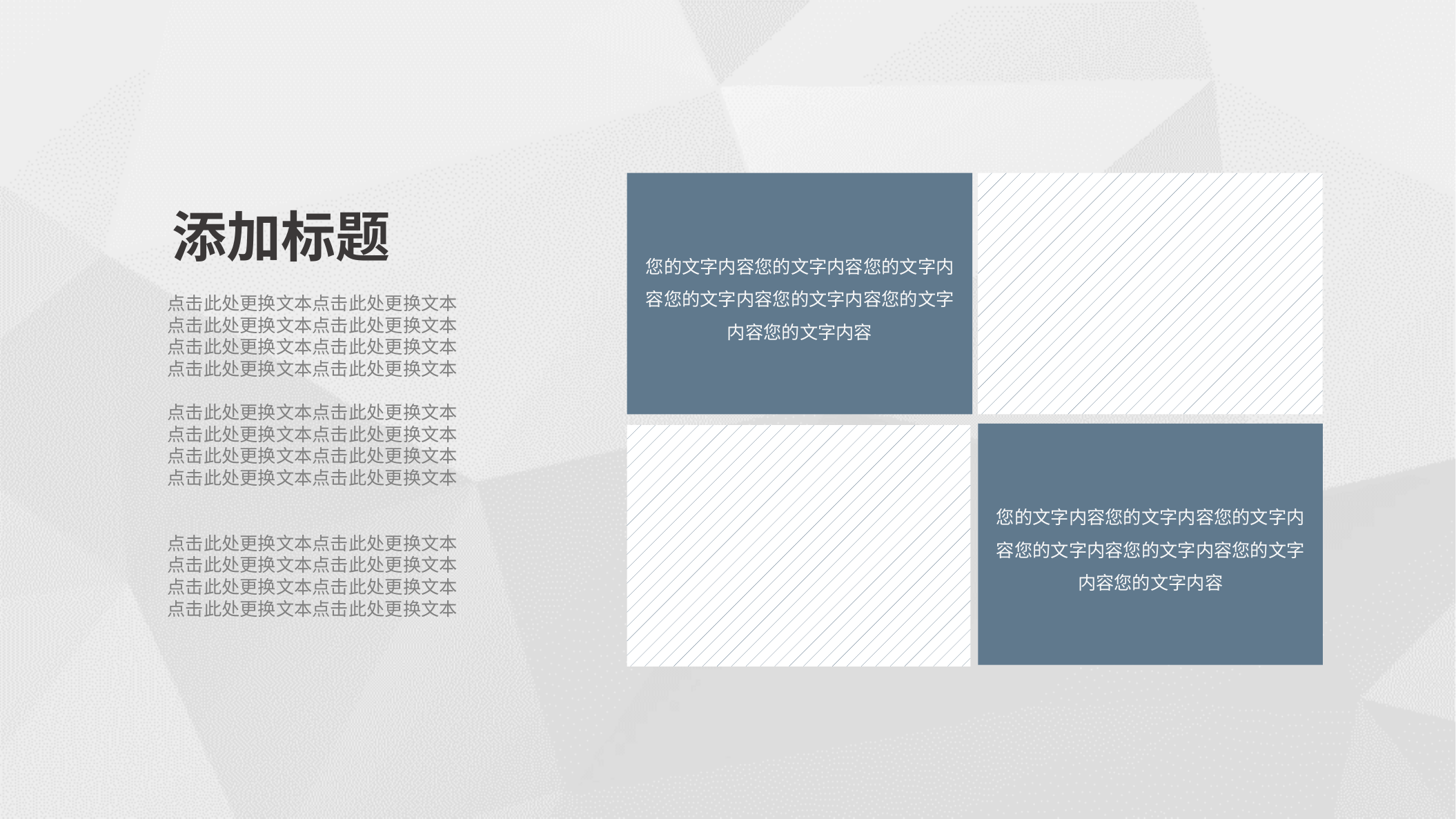

您的文字内容您的文字内容您的文字内容您的文字内容您的文字内容您的文字内容您的文字内容
您的文字内容您的文字内容您的文字内容您的文字内容您的文字内容您的文字内容您的文字内容

添加标题
点击此处更换文本点击此处更换文本
点击此处更换文本点击此处更换文本
点击此处更换文本点击此处更换文本
点击此处更换文本点击此处更换文本

点击此处更换文本点击此处更换文本
点击此处更换文本点击此处更换文本
点击此处更换文本点击此处更换文本
点击此处更换文本点击此处更换文本

点击此处更换文本点击此处更换文本
点击此处更换文本点击此处更换文本
点击此处更换文本点击此处更换文本
点击此处更换文本点击此处更换文本